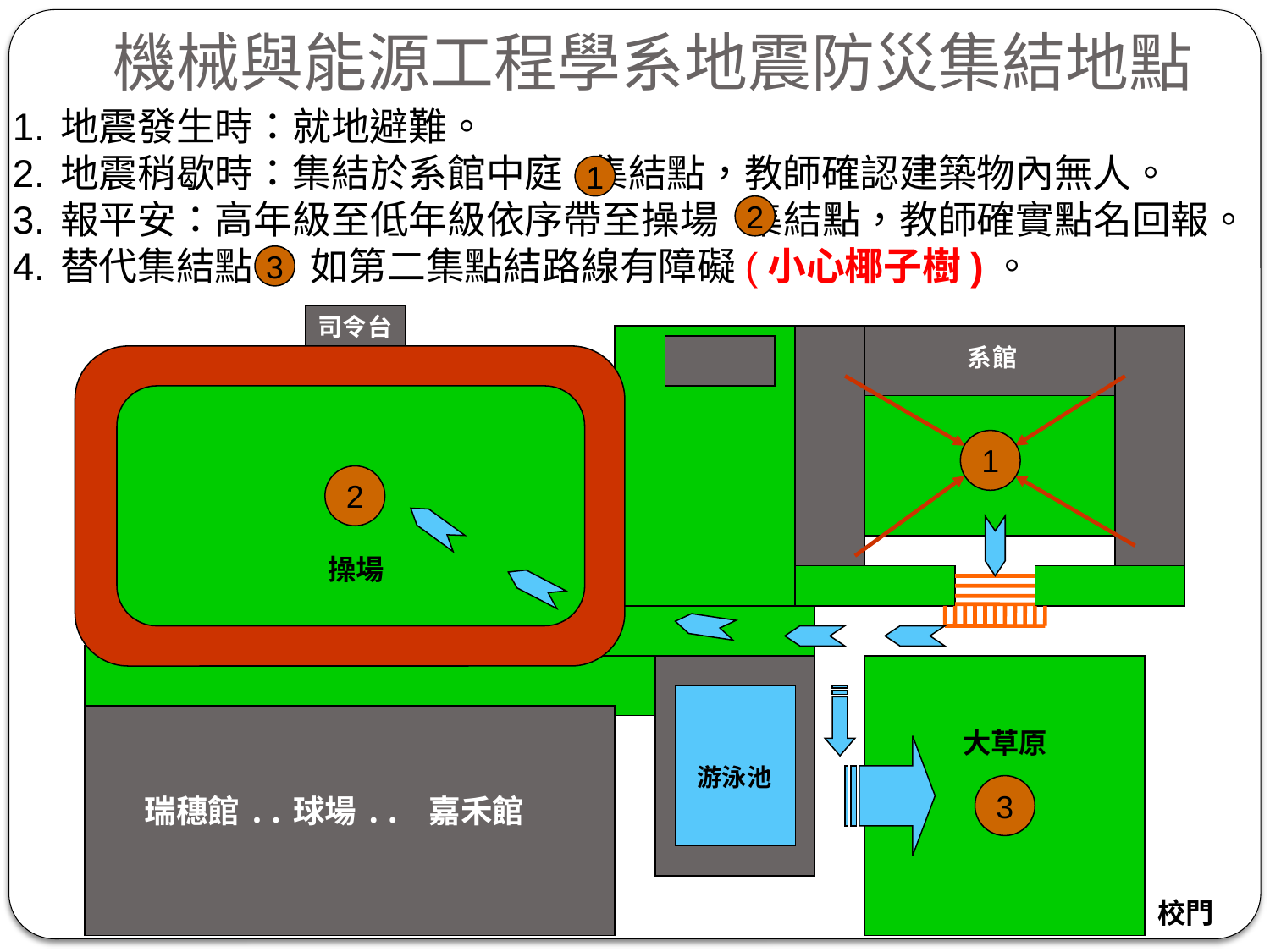

機械與能源工程學系地震防災集結地點
地震發生時：就地避難。
地震稍歇時：集結於系館中庭   集結點，教師確認建築物內無人。
報平安：高年級至低年級依序帶至操場   集結點，教師確實點名回報。
替代集結點  ：如第二集點結路線有障礙(小心椰子樹)。
1
2
3
司令台

系館

1
2

操場

大草原

游泳池
3
瑞穗館..球場.. 嘉禾館
校門